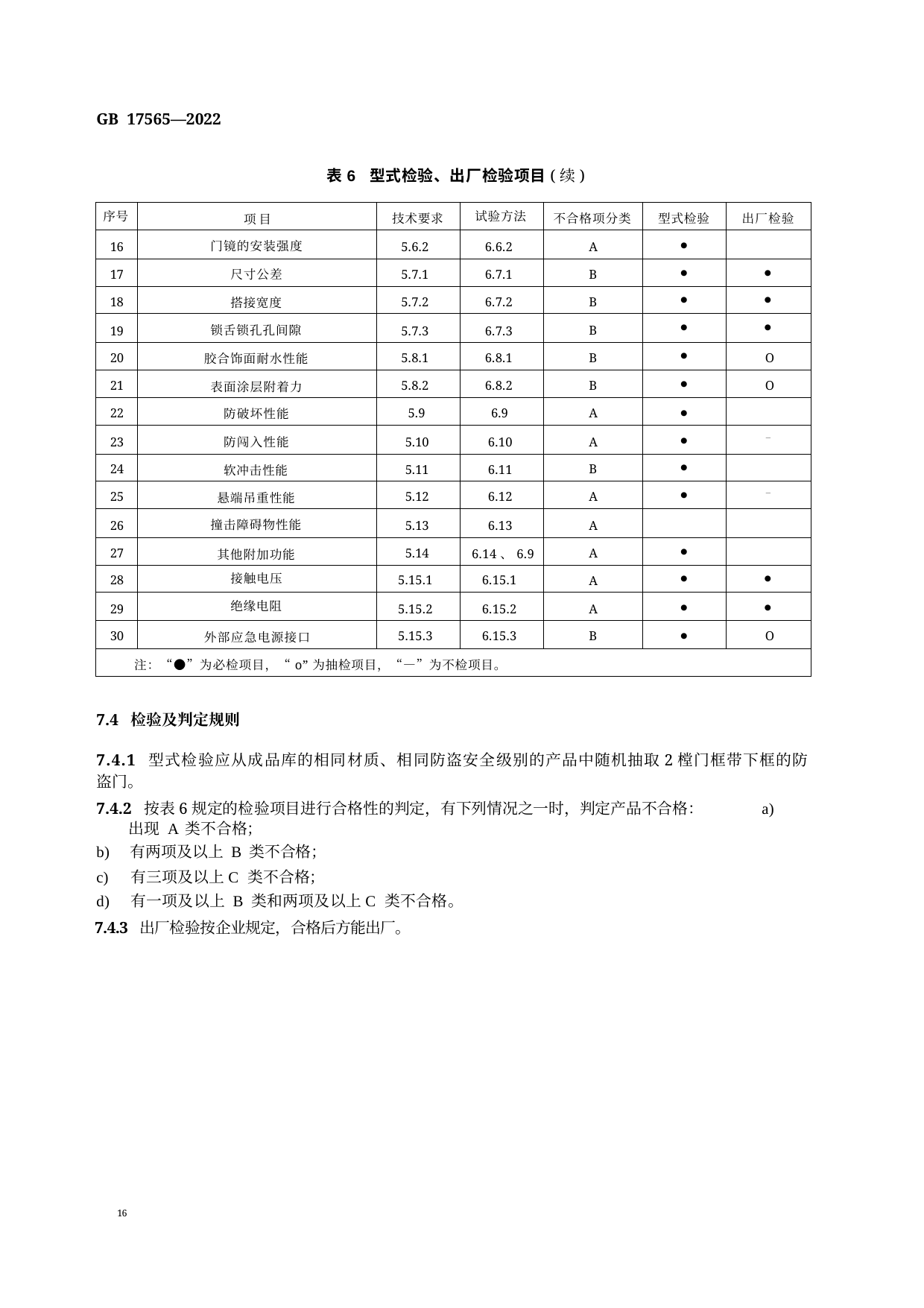

GB  17565—2022

表6  型式检验、出厂检验项目(续)
| 序号 | 项 目 | 技术要求 | 试验方法 | 不合格项分类 | 型式检验 | 出厂检验 |
| --- | --- | --- | --- | --- | --- | --- |
| 16 | 门镜的安装强度 | 5.6.2 | 6.6.2 | A | ● |  |
| 17 | 尺寸公差 | 5.7.1 | 6.7.1 | B | ● | ● |
| 18 | 搭接宽度 | 5.7.2 | 6.7.2 | B | ● | ● |
| 19 | 锁舌锁孔孔间隙 | 5.7.3 | 6.7.3 | B | ● | ● |
| 20 | 胶合饰面耐水性能 | 5.8.1 | 6.8.1 | B | ● | O |
| 21 | 表面涂层附着力 | 5.8.2 | 6.8.2 | B | ● | O |
| 22 | 防破坏性能 | 5.9 | 6.9 | A | ● |  |
| 23 | 防闯入性能 | 5.10 | 6.10 | A | ● | — |
| 24 | 软冲击性能 | 5.11 | 6.11 | B | ● |  |
| 25 | 悬端吊重性能 | 5.12 | 6.12 | A | ● | — |
| 26 | 撞击障碍物性能 | 5.13 | 6.13 | A |  |  |
| 27 | 其他附加功能 | 5.14 | 6.14、6.9 | A | ● |  |
| 28 | 接触电压 | 5.15.1 | 6.15.1 | A | ● | ● |
| 29 | 绝缘电阻 | 5.15.2 | 6.15.2 | A | ● | ● |
| 30 | 外部应急电源接口 | 5.15.3 | 6.15.3 | B | ● | O |
| 注：“●”为必检项目，“o”为抽检项目，“—”为不检项目。 |  |  |  |  |  |  |

7.4  检验及判定规则
7.4.1  型式检验应从成品库的相同材质、相同防盗安全级别的产品中随机抽取2樘门框带下框的防 盗门。
7.4.2  按表6规定的检验项目进行合格性的判定，有下列情况之一时，判定产品不合格：              a)     出现 A 类不合格；
b)    有两项及以上 B 类不合格；
c)    有三项及以上C 类不合格；
d)    有一项及以上 B 类和两项及以上C 类不合格。

7.4.3  出厂检验按企业规定，合格后方能出厂。

16